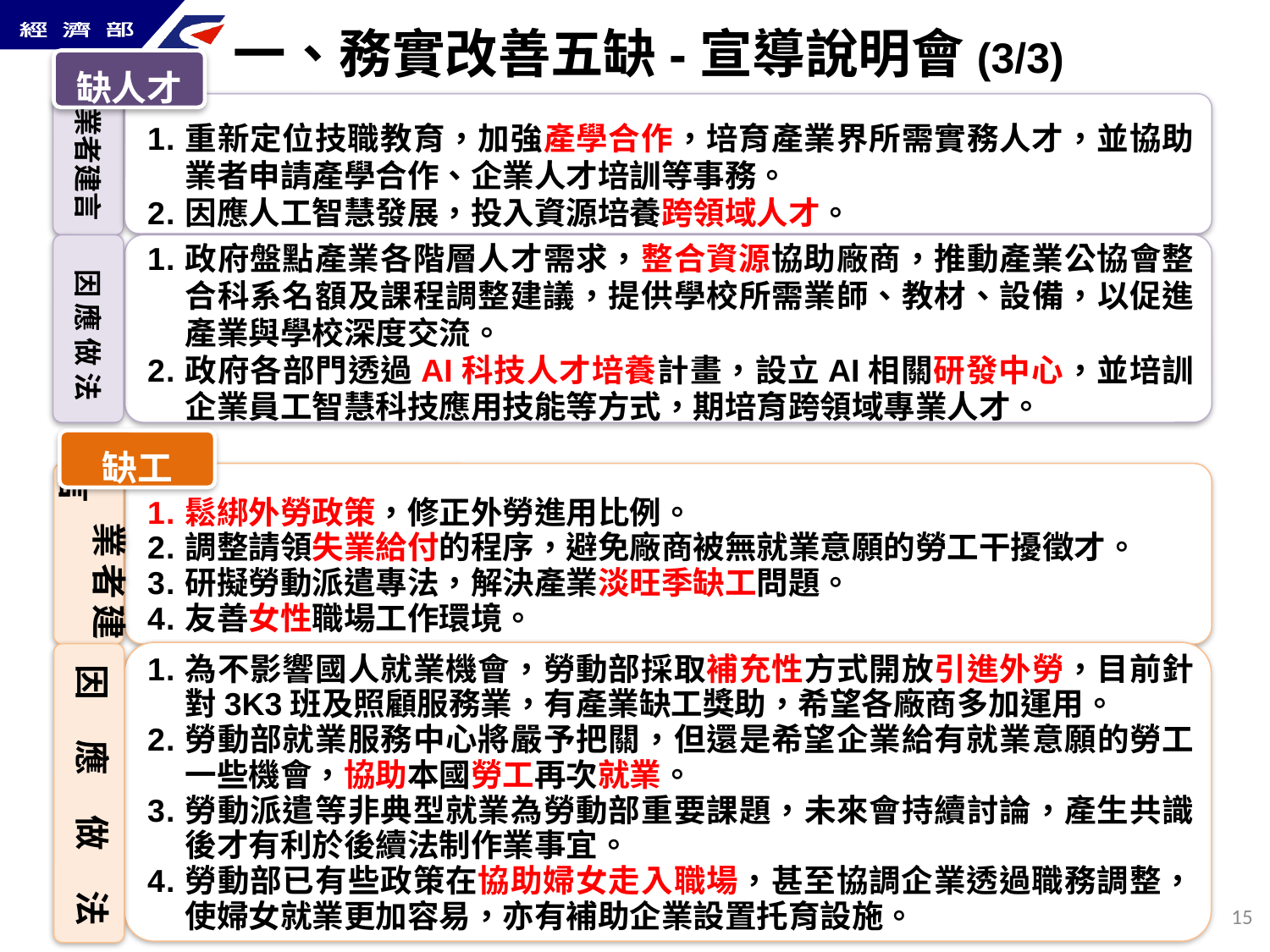

一、務實改善五缺-宣導說明會(3/3)

缺人才
業者建言

重新定位技職教育，加強產學合作，培育產業界所需實務人才，並協助業者申請產學合作、企業人才培訓等事務。
因應人工智慧發展，投入資源培養跨領域人才。
政府盤點產業各階層人才需求，整合資源協助廠商，推動產業公協會整合科系名額及課程調整建議，提供學校所需業師、教材、設備，以促進產業與學校深度交流。
政府各部門透過AI科技人才培養計畫，設立AI相關研發中心，並培訓企業員工智慧科技應用技能等方式，期培育跨領域專業人才。
 因 應 做 法

缺工
   業者建言

鬆綁外勞政策，修正外勞進用比例。
調整請領失業給付的程序，避免廠商被無就業意願的勞工干擾徵才。
研擬勞動派遣專法，解決產業淡旺季缺工問題。
友善女性職場工作環境。

 因     應     做     法
為不影響國人就業機會，勞動部採取補充性方式開放引進外勞，目前針對3K3班及照顧服務業，有產業缺工獎助，希望各廠商多加運用。
勞動部就業服務中心將嚴予把關，但還是希望企業給有就業意願的勞工一些機會，協助本國勞工再次就業。
勞動派遣等非典型就業為勞動部重要課題，未來會持續討論，產生共識後才有利於後續法制作業事宜。
勞動部已有些政策在協助婦女走入職場，甚至協調企業透過職務調整，使婦女就業更加容易，亦有補助企業設置托育設施。
15
15
15